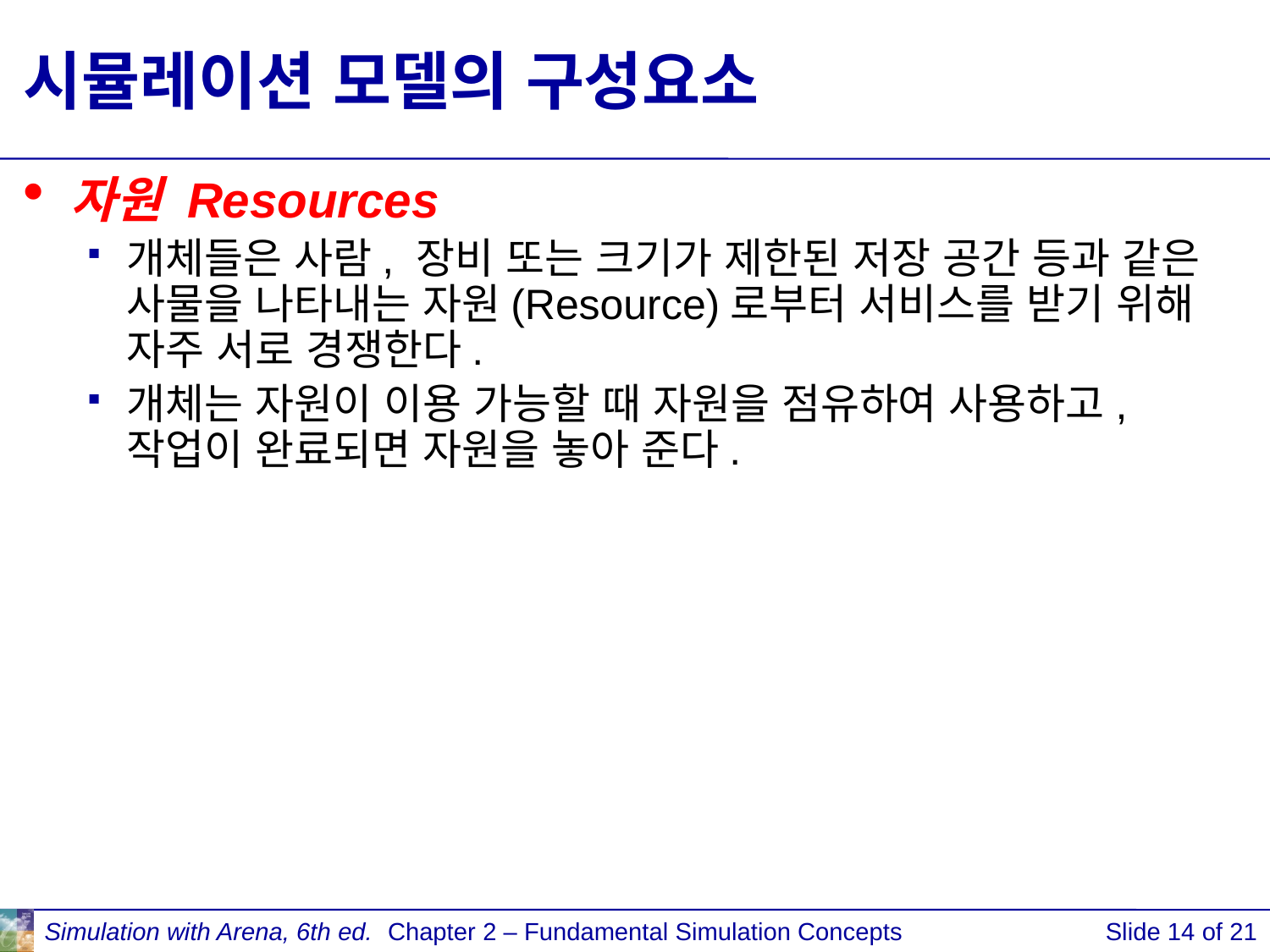

# 시뮬레이션 모델의 구성요소
자원 Resources
개체들은 사람, 장비 또는 크기가 제한된 저장 공간 등과 같은 사물을 나타내는 자원(Resource)로부터 서비스를 받기 위해 자주 서로 경쟁한다.
개체는 자원이 이용 가능할 때 자원을 점유하여 사용하고, 작업이 완료되면 자원을 놓아 준다.
Simulation with Arena, 6th ed.
Chapter 2 – Fundamental Simulation Concepts
Slide 14 of 21